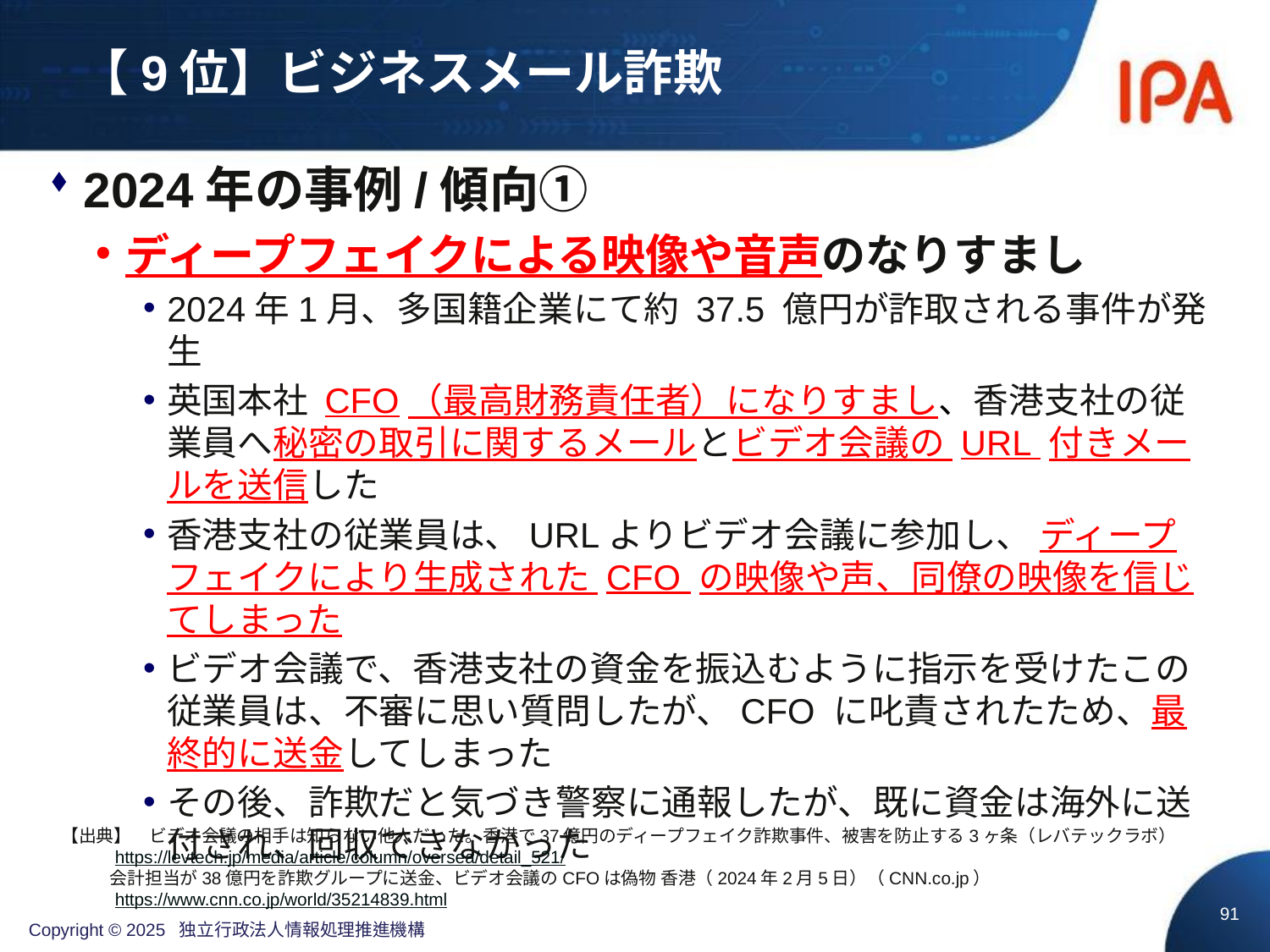

# 【9位】ビジネスメール詐欺
2024年の事例/傾向①
ディープフェイクによる映像や音声のなりすまし
2024年1月、多国籍企業にて約 37.5 億円が詐取される事件が発生
英国本社 CFO（最高財務責任者）になりすまし、香港支社の従業員へ秘密の取引に関するメールとビデオ会議の URL 付きメールを送信した
香港支社の従業員は、URLよりビデオ会議に参加し、 ディープフェイクにより生成された CFO の映像や声、同僚の映像を信じてしまった
ビデオ会議で、香港支社の資金を振込むように指示を受けたこの従業員は、不審に思い質問したが、CFO に叱責されたため、最終的に送金してしまった
その後、詐欺だと気づき警察に通報したが、既に資金は海外に送付され、回収できなかった
【出典】　ビデオ会議の相手は知らない他人だった。香港で37億円のディープフェイク詐欺事件、被害を防止する3ヶ条（レバテックラボ）
           https://levtech.jp/media/article/column/oversea/detail_521/
           会計担当が38億円を詐欺グループに送金、ビデオ会議のCFOは偽物 香港（2024年2月5日）（CNN.co.jp）
           https://www.cnn.co.jp/world/35214839.html
91
Copyright © 2025  独立行政法人情報処理推進機構